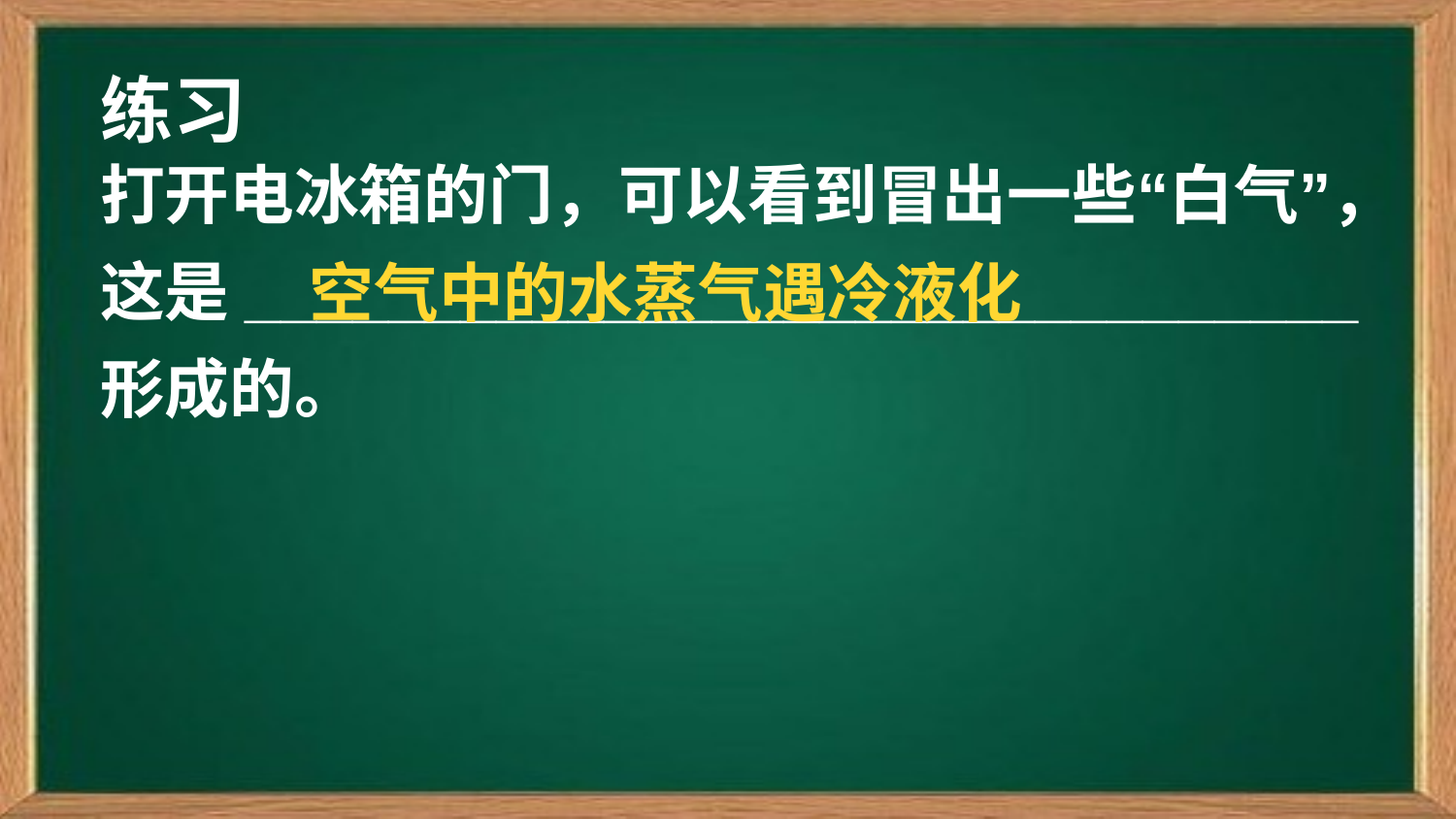

练习
打开电冰箱的门，可以看到冒出一些“白气”，这是_______________________________ 形成的。
空气中的水蒸气遇冷液化